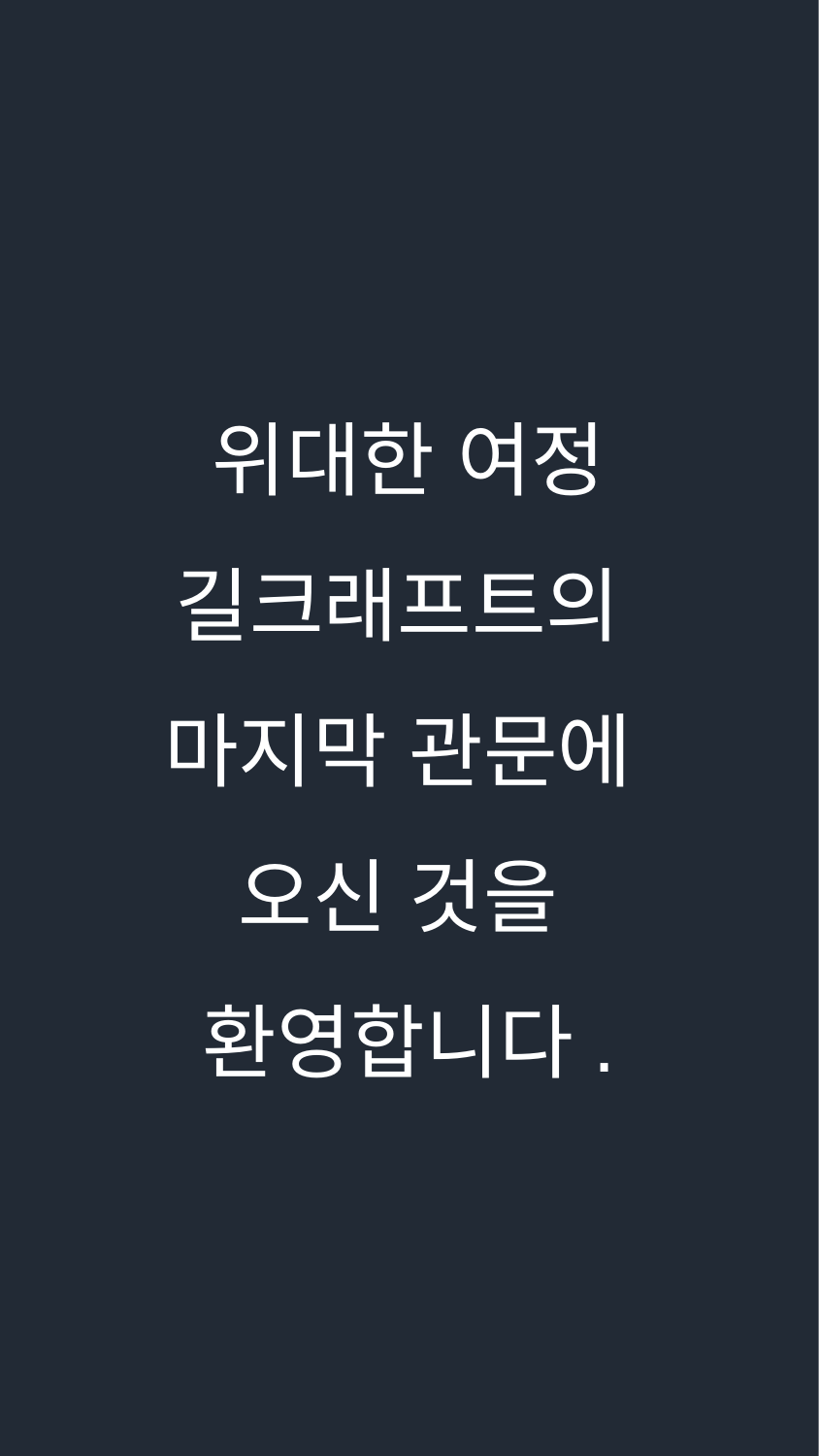

위대한 여정
길크래프트의
마지막 관문에
오신 것을
환영합니다.